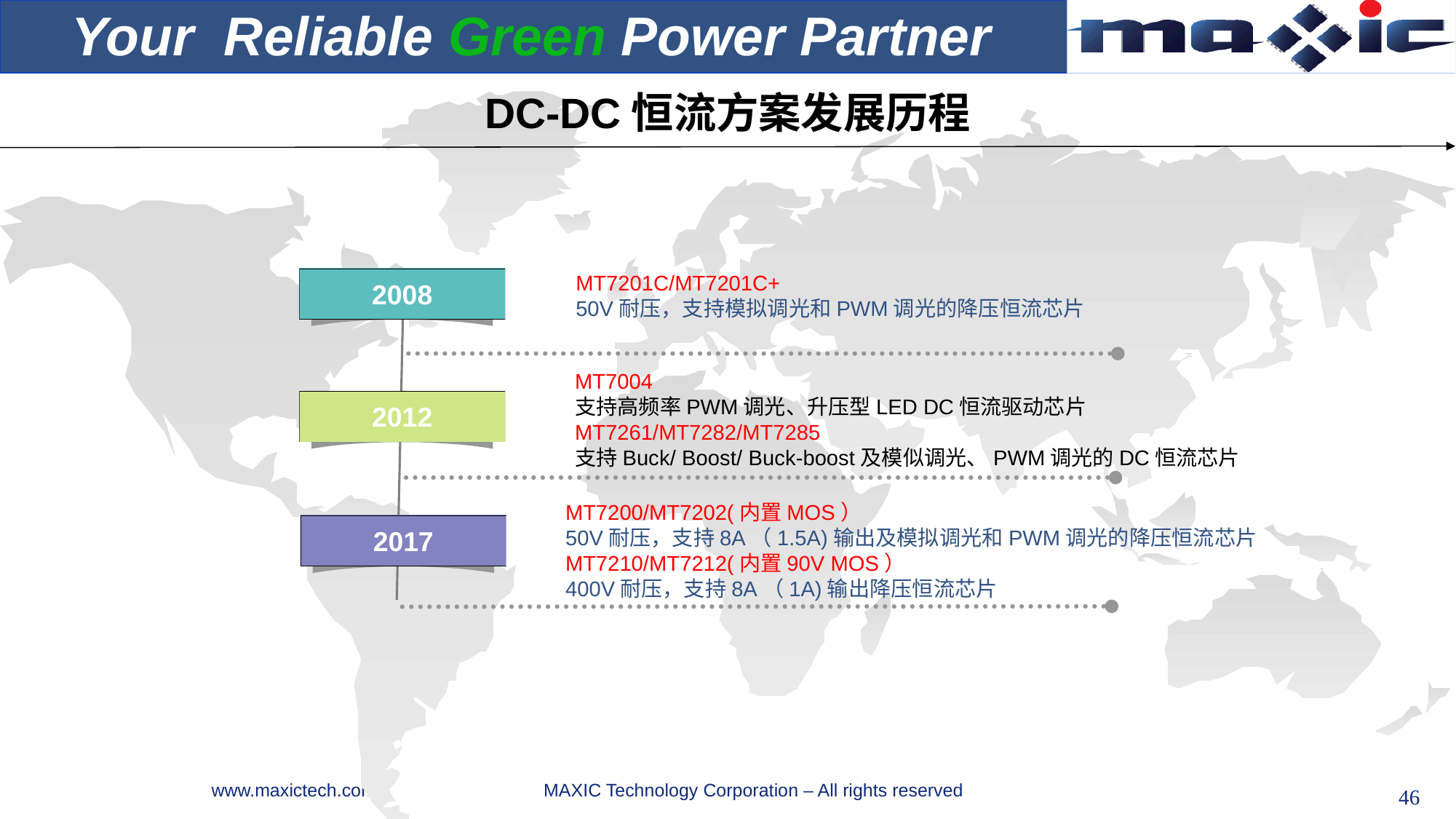

Your  Reliable Green Power Partner

DC-DC恒流方案发展历程

MT7201C/MT7201C+
50V耐压，支持模拟调光和PWM调光的降压恒流芯片
2008

MT7004
支持高频率PWM调光、升压型LED DC恒流驱动芯片
MT7261/MT7282/MT7285
支持Buck/ Boost/ Buck-boost及模似调光、PWM调光的DC恒流芯片
2012

MT7200/MT7202(内置MOS）
50V耐压，支持8A（1.5A)输出及模拟调光和PWM调光的降压恒流芯片
MT7210/MT7212(内置90V MOS）
400V耐压，支持8A（1A)输出降压恒流芯片
2017

46